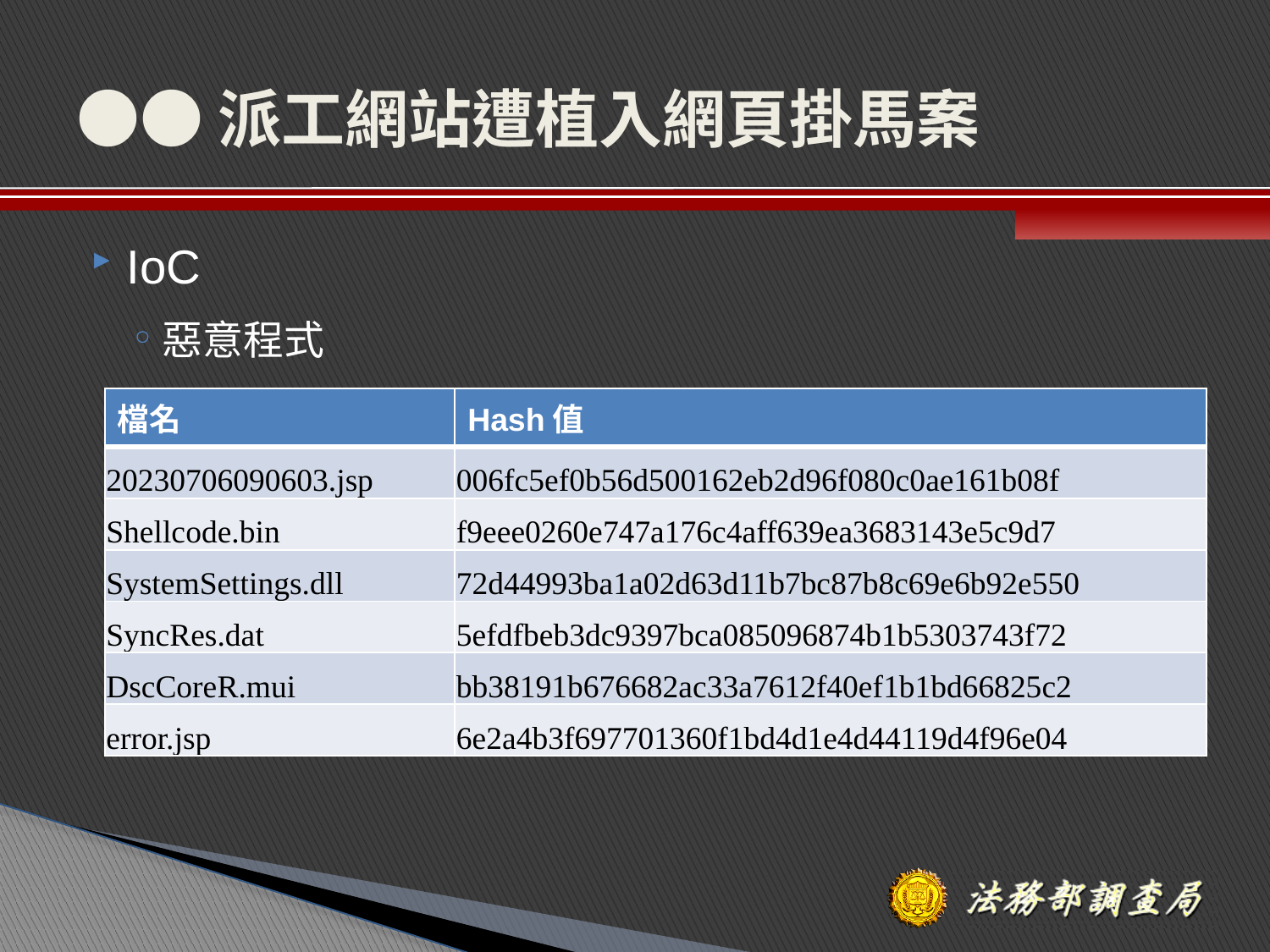

# ●●派工網站遭植入網頁掛馬案
IoC
惡意程式
| 檔名 | Hash值 |
| --- | --- |
| 20230706090603.jsp | 006fc5ef0b56d500162eb2d96f080c0ae161b08f |
| Shellcode.bin | f9eee0260e747a176c4aff639ea3683143e5c9d7 |
| SystemSettings.dll | 72d44993ba1a02d63d11b7bc87b8c69e6b92e550 |
| SyncRes.dat | 5efdfbeb3dc9397bca085096874b1b5303743f72 |
| DscCoreR.mui | bb38191b676682ac33a7612f40ef1b1bd66825c2 |
| error.jsp | 6e2a4b3f697701360f1bd4d1e4d44119d4f96e04 |